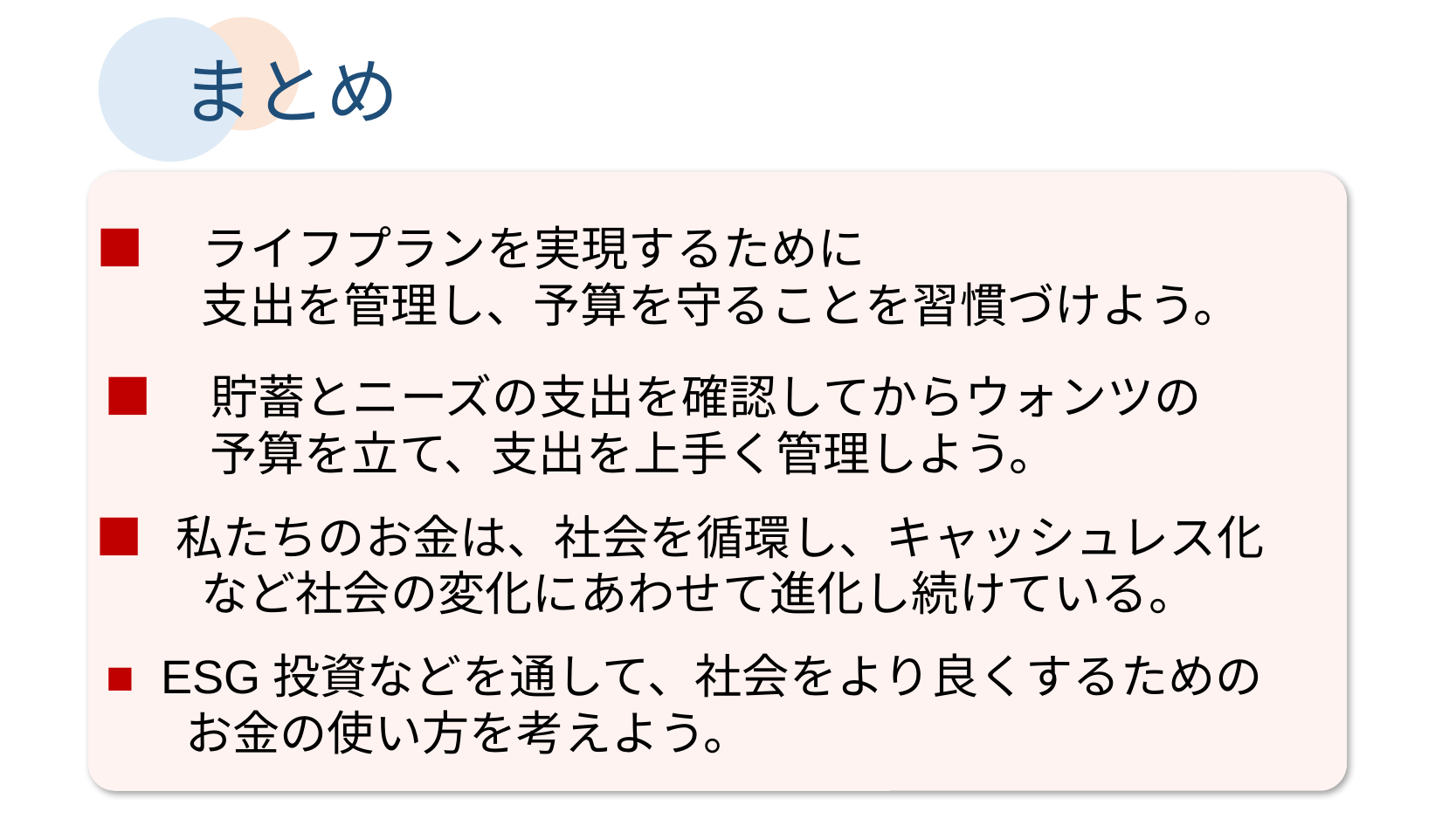

まとめ

■　ライフプランを実現するために
　 　支出を管理し、予算を守ることを習慣づけよう。

■　貯蓄とニーズの支出を確認してからウォンツの
　　 予算を立て、支出を上手く管理しよう。
■  私たちのお金は、社会を循環し、キャッシュレス化
　　 など社会の変化にあわせて進化し続けている。
■  ESG投資などを通して、社会をより良くするための
　   お金の使い方を考えよう。